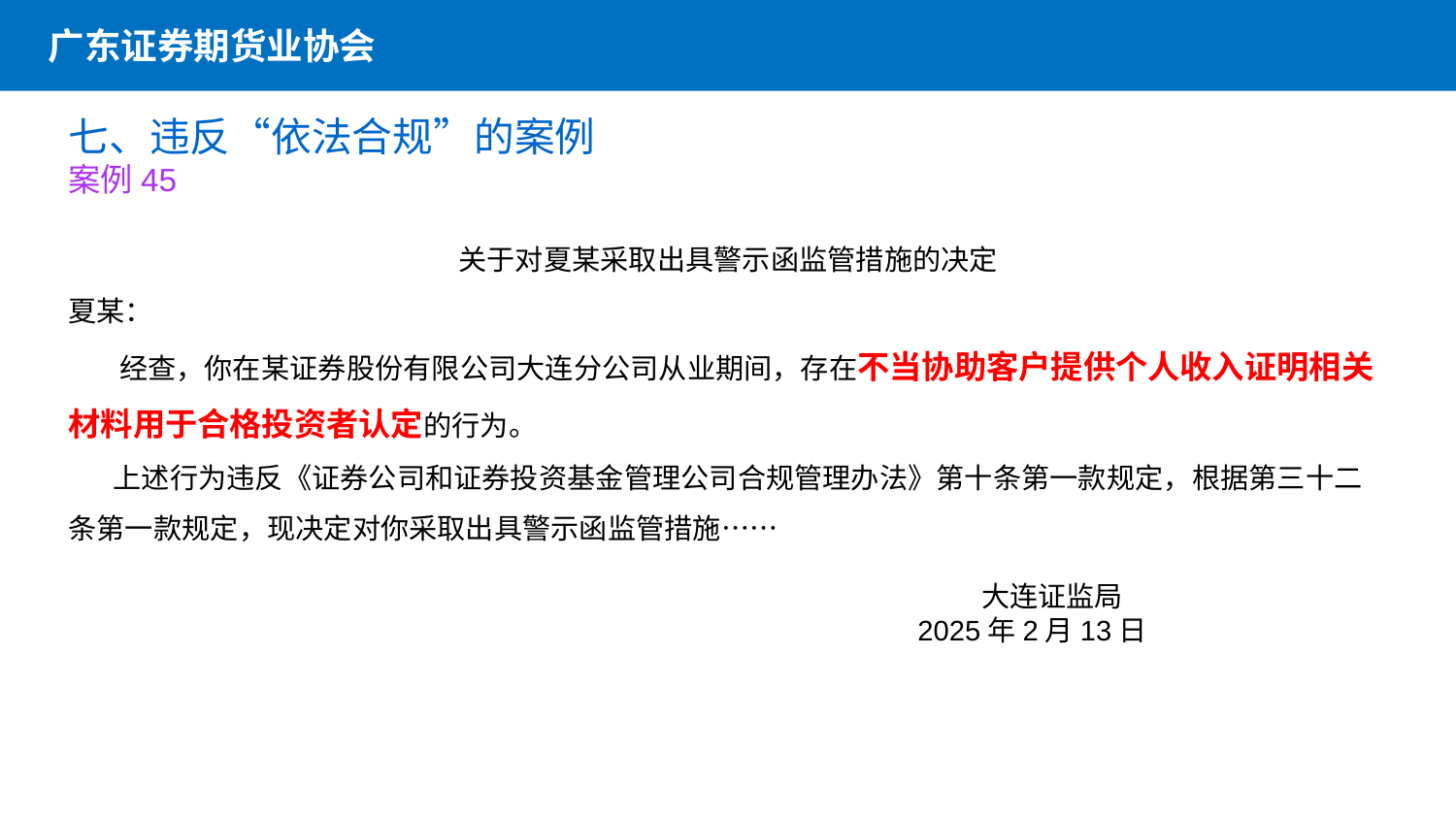

广东证券期货业协会
七、违反“依法合规”的案例
案例45

关于对夏某采取出具警示函监管措施的决定
夏某：
       经查，你在某证券股份有限公司大连分公司从业期间，存在不当协助客户提供个人收入证明相关材料用于合格投资者认定的行为。
      上述行为违反《证券公司和证券投资基金管理公司合规管理办法》第十条第一款规定，根据第三十二条第一款规定，现决定对你采取出具警示函监管措施……

                                                                                                       大连证监局
　　　　　　　                                                                                                      2025年2月13日